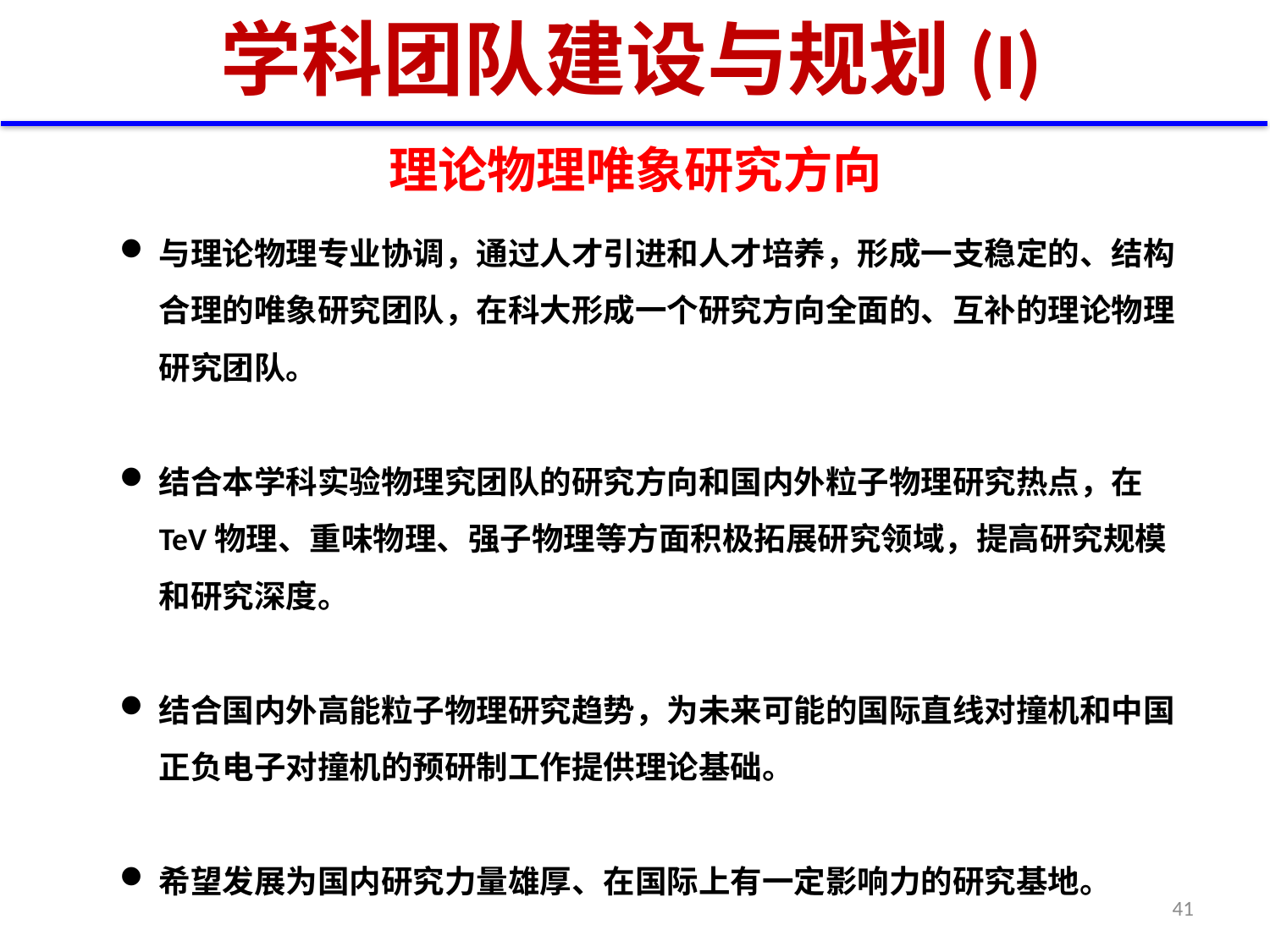

# 学科团队建设与规划(I)
理论物理唯象研究方向
与理论物理专业协调，通过人才引进和人才培养，形成一支稳定的、结构合理的唯象研究团队，在科大形成一个研究方向全面的、互补的理论物理研究团队。

结合本学科实验物理究团队的研究方向和国内外粒子物理研究热点，在TeV物理、重味物理、强子物理等方面积极拓展研究领域，提高研究规模和研究深度。

结合国内外高能粒子物理研究趋势，为未来可能的国际直线对撞机和中国正负电子对撞机的预研制工作提供理论基础。

希望发展为国内研究力量雄厚、在国际上有一定影响力的研究基地。
41